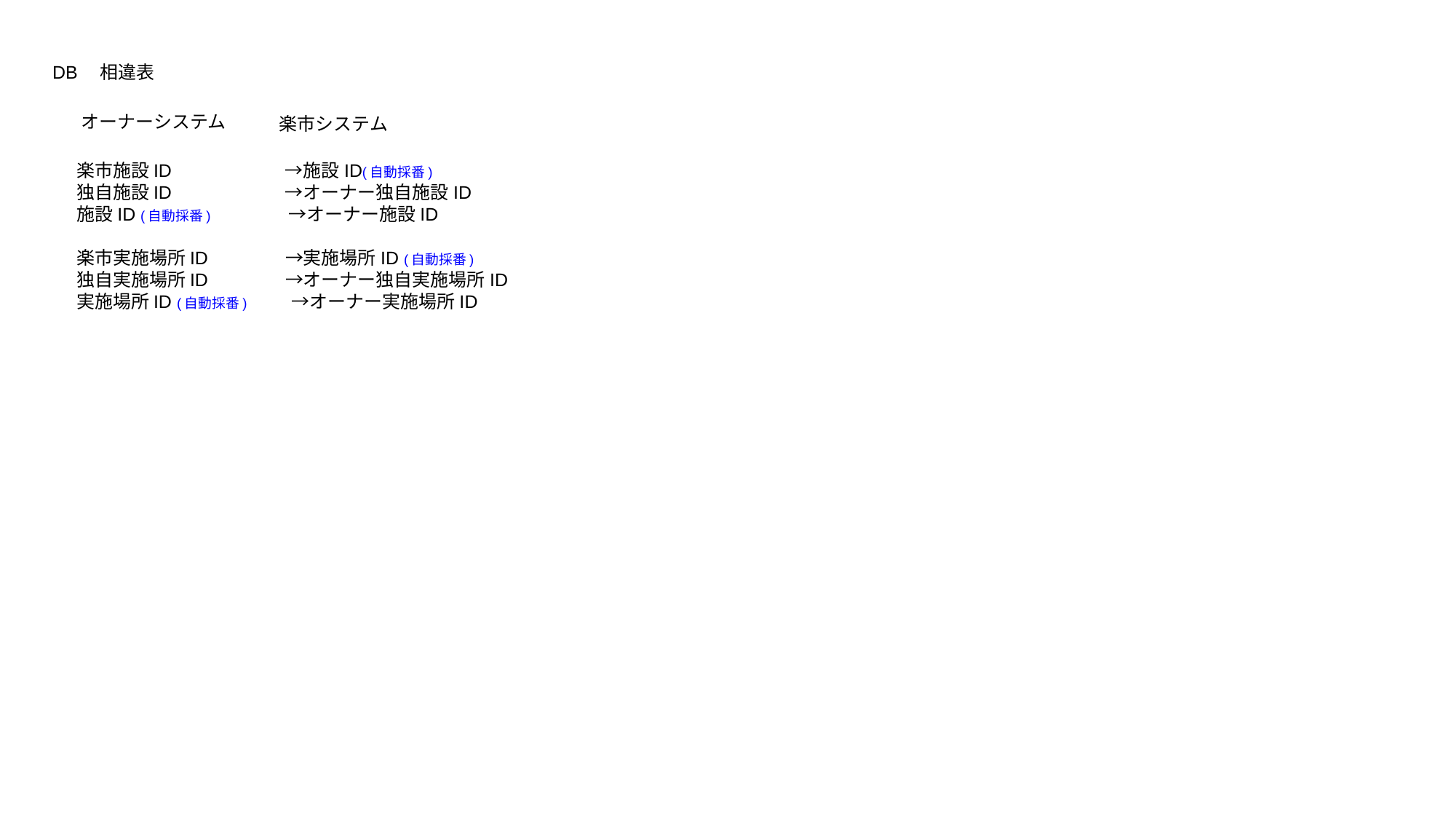

DB　相違表
オーナーシステム
楽市システム
楽市施設ID　　　　　　→施設ID(自動採番)
独自施設ID　　　　　　→オーナー独自施設ID
施設ID (自動採番)　　　　　  →オーナー施設ID

楽市実施場所ID　　　　→実施場所ID (自動採番)
独自実施場所ID　　　　→オーナー独自実施場所ID
実施場所ID (自動採番)　　　→オーナー実施場所ID